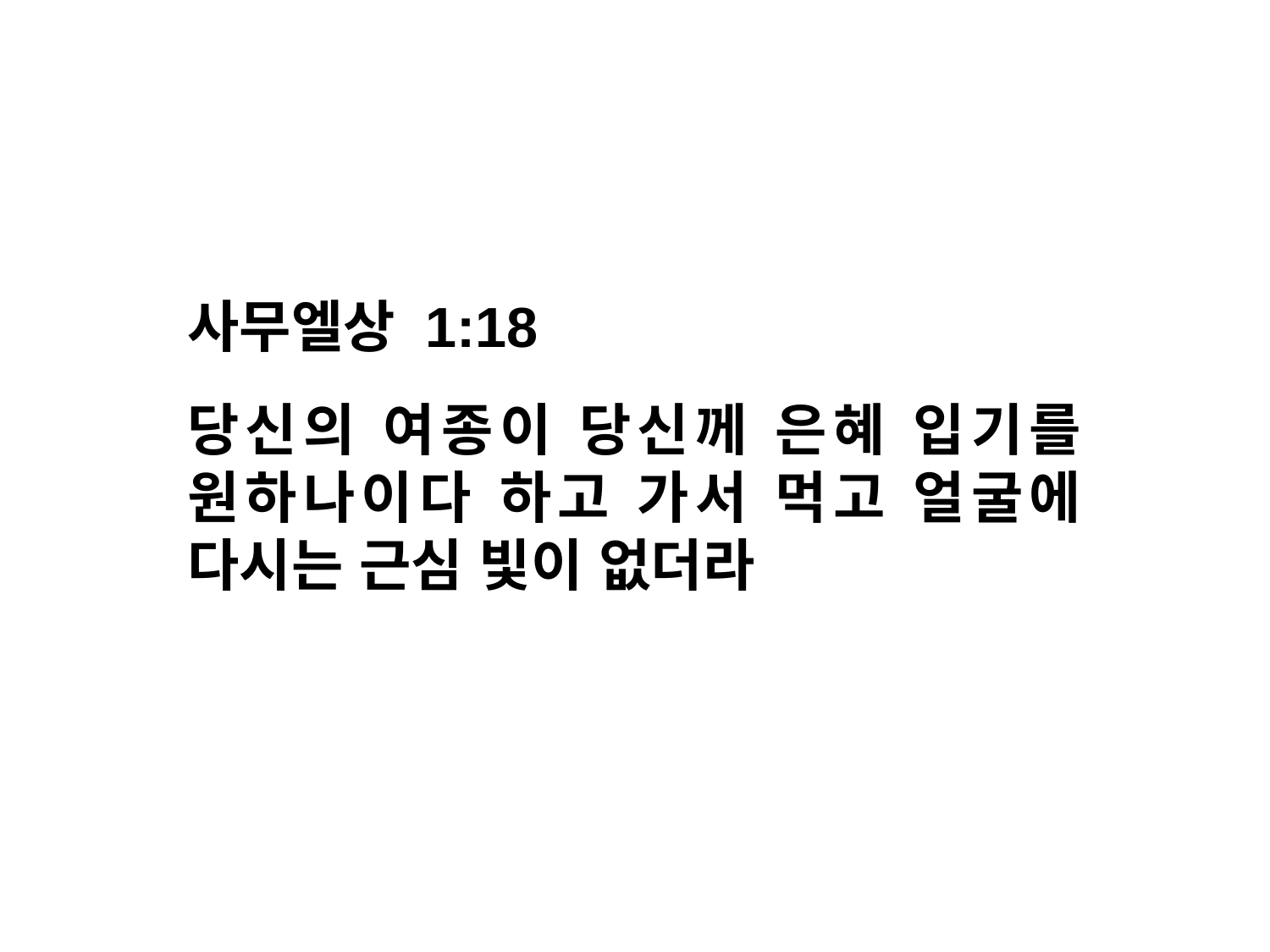

사무엘상 1:18
당신의 여종이 당신께 은혜 입기를 원하나이다 하고 가서 먹고 얼굴에 다시는 근심 빛이 없더라